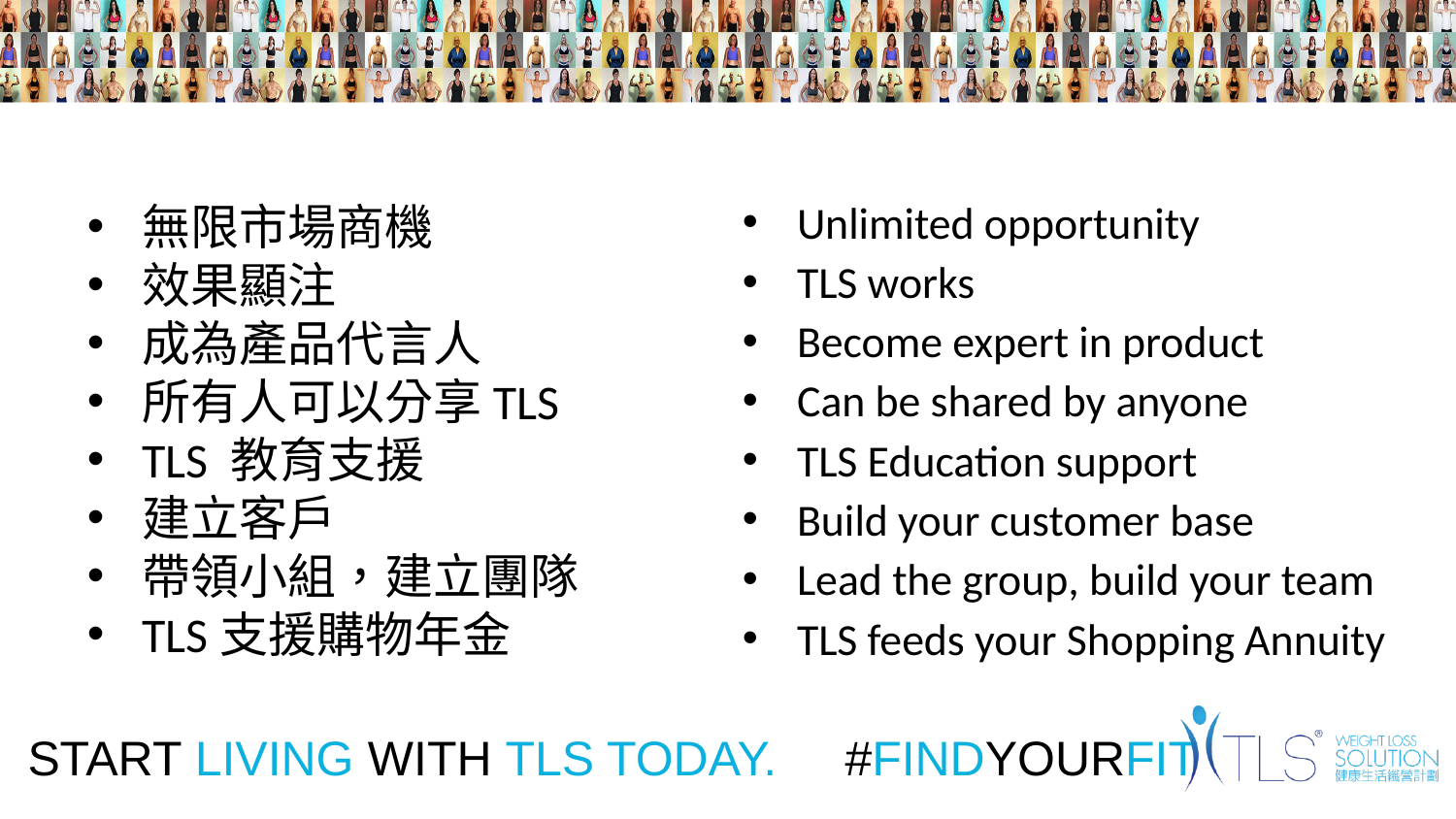

Unlimited opportunity
TLS works
Become expert in product
Can be shared by anyone
TLS Education support
Build your customer base
Lead the group, build your team
TLS feeds your Shopping Annuity
無限市場商機
效果顯注
成為產品代言人
所有人可以分享TLS
TLS 教育支援
建立客戶
帶領小組，建立團隊
TLS支援購物年金